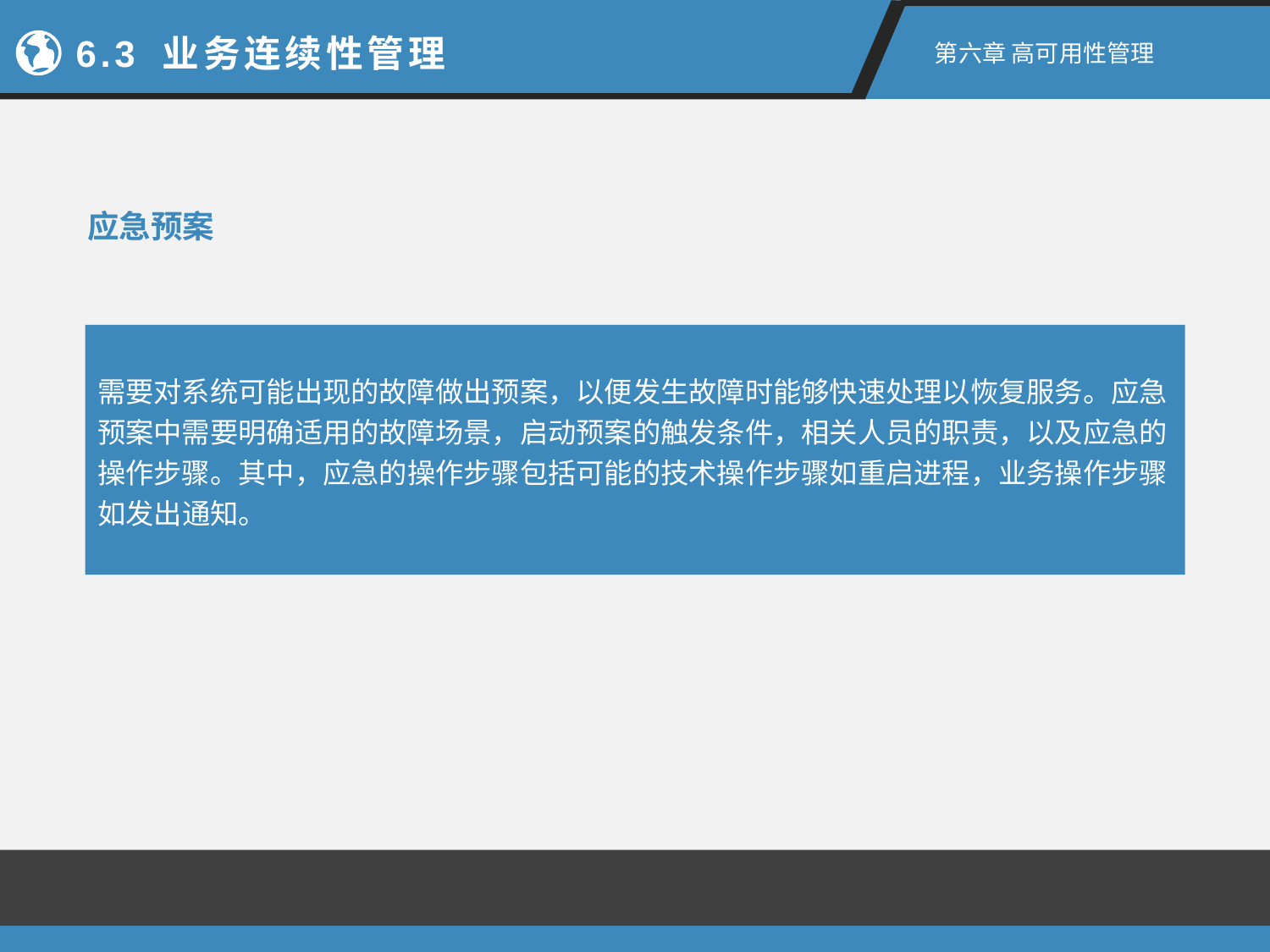

6.3 业务连续性管理

第六章 高可用性管理
应急预案
需要对系统可能出现的故障做出预案，以便发生故障时能够快速处理以恢复服务。应急预案中需要明确适用的故障场景，启动预案的触发条件，相关人员的职责，以及应急的操作步骤。其中，应急的操作步骤包括可能的技术操作步骤如重启进程，业务操作步骤如发出通知。